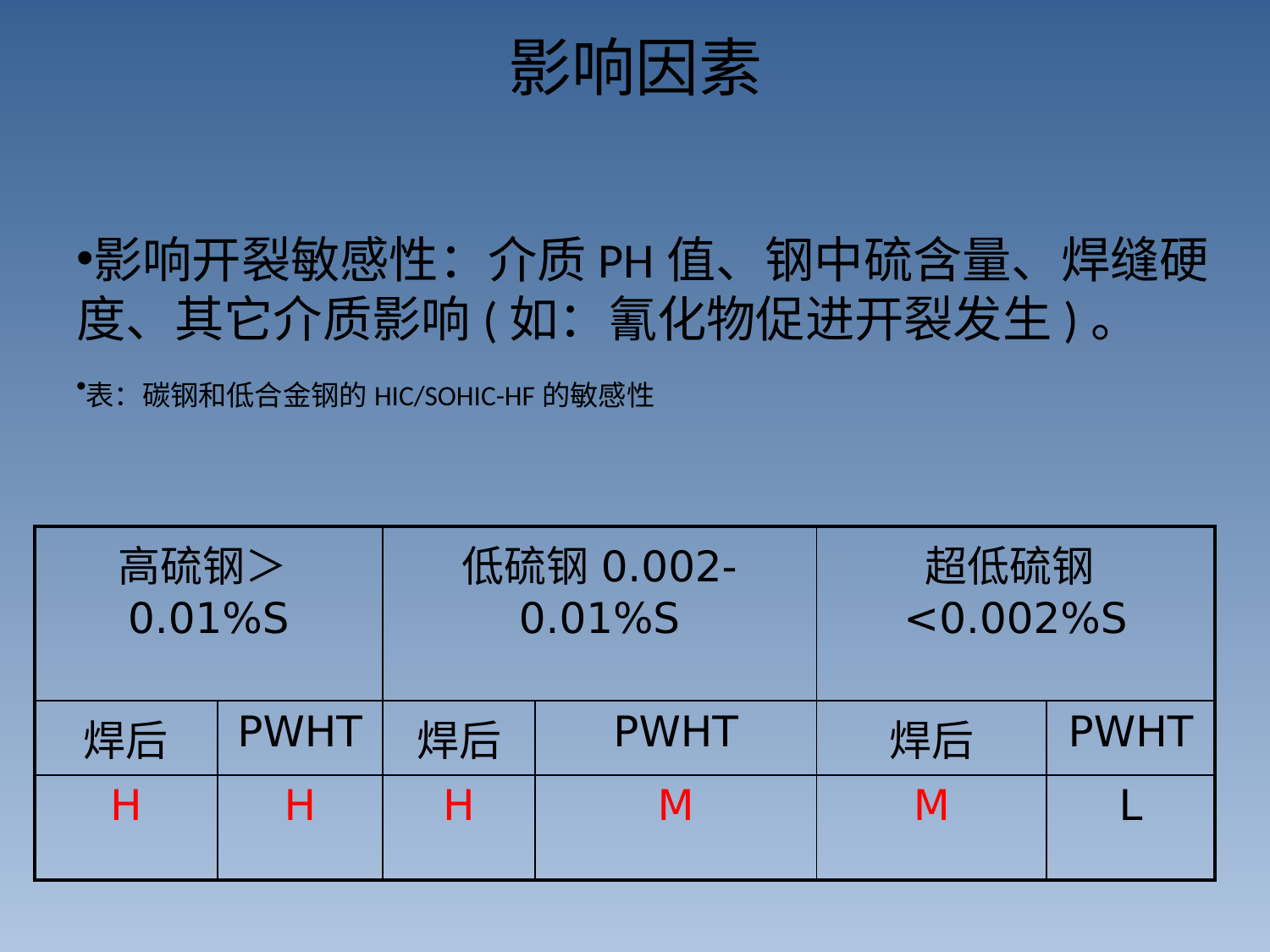

# 影响因素
影响开裂敏感性：介质PH值、钢中硫含量、焊缝硬度、其它介质影响(如：氰化物促进开裂发生)。
表：碳钢和低合金钢的HIC/SOHIC-HF的敏感性
| 高硫钢＞0.01%S |  | 低硫钢0.002-0.01%S |  | 超低硫钢<0.002%S |  |
| --- | --- | --- | --- | --- | --- |
| 焊后 | PWHT | 焊后 | PWHT | 焊后 | PWHT |
| H | H | H | M | M | L |